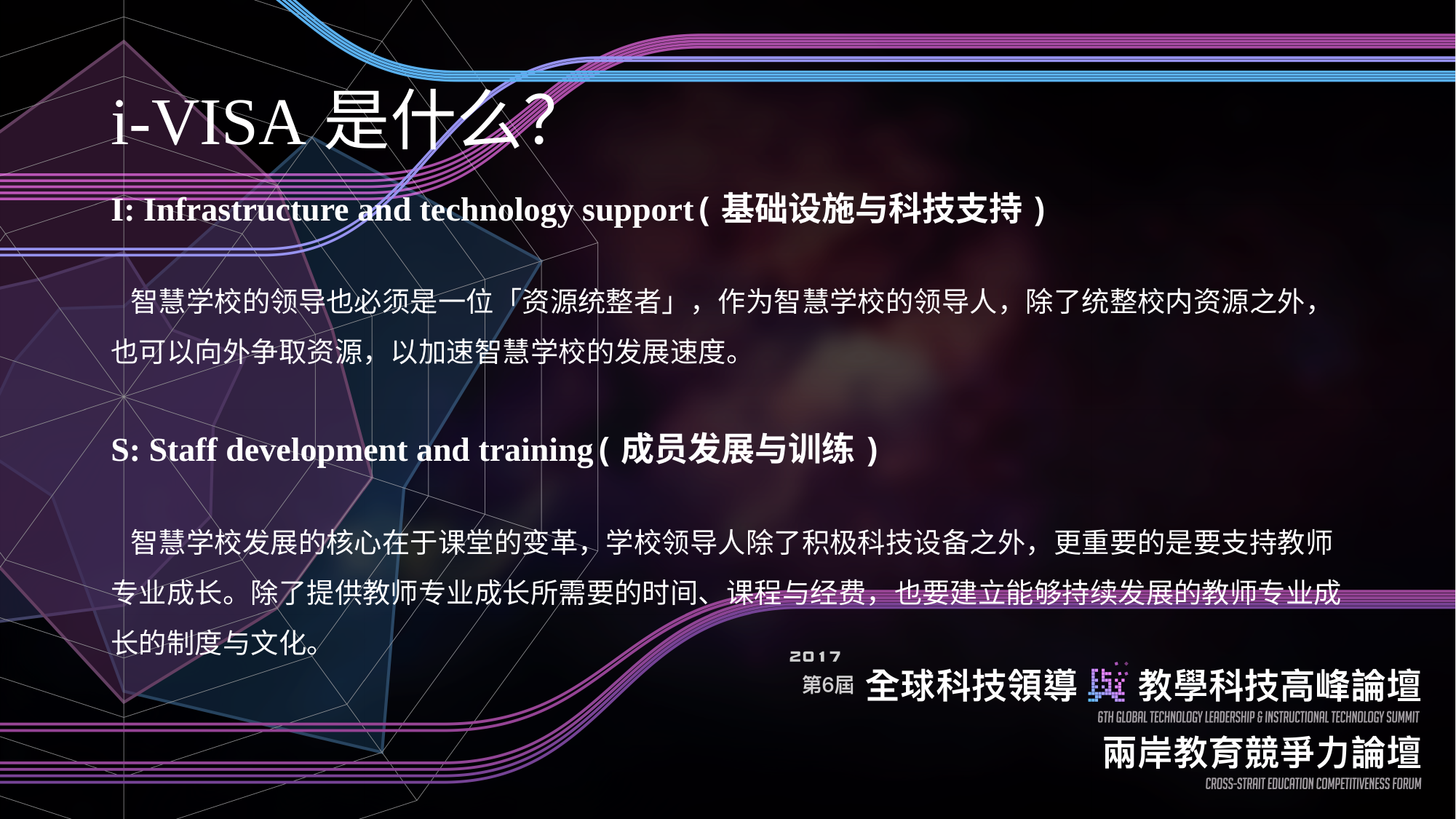

# i-VISA是什么？
I: Infrastructure and technology support(基础设施与科技支持)
　
    智慧学校的领导也必须是一位「资源统整者」，作为智慧学校的领导人，除了统整校内资源之外，也可以向外争取资源，以加速智慧学校的发展速度。
　
S: Staff development and training(成员发展与训练)
　
    智慧学校发展的核心在于课堂的变革，学校领导人除了积极科技设备之外，更重要的是要支持教师专业成长。除了提供教师专业成长所需要的时间、课程与经费，也要建立能够持续发展的教师专业成长的制度与文化。